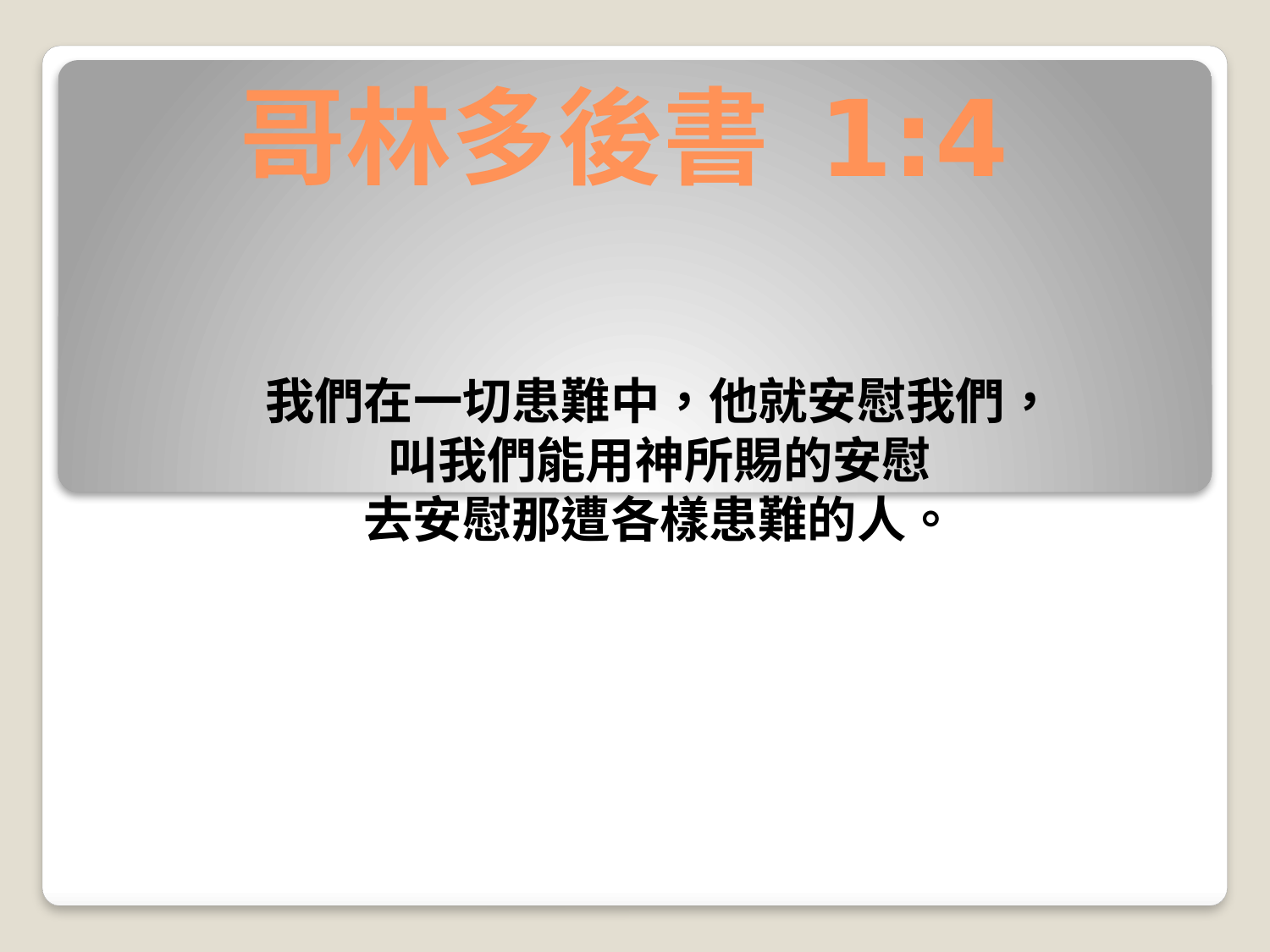

# 哥林多後書 1:4
我們在一切患難中，他就安慰我們，
叫我們能用神所賜的安慰
去安慰那遭各樣患難的人。